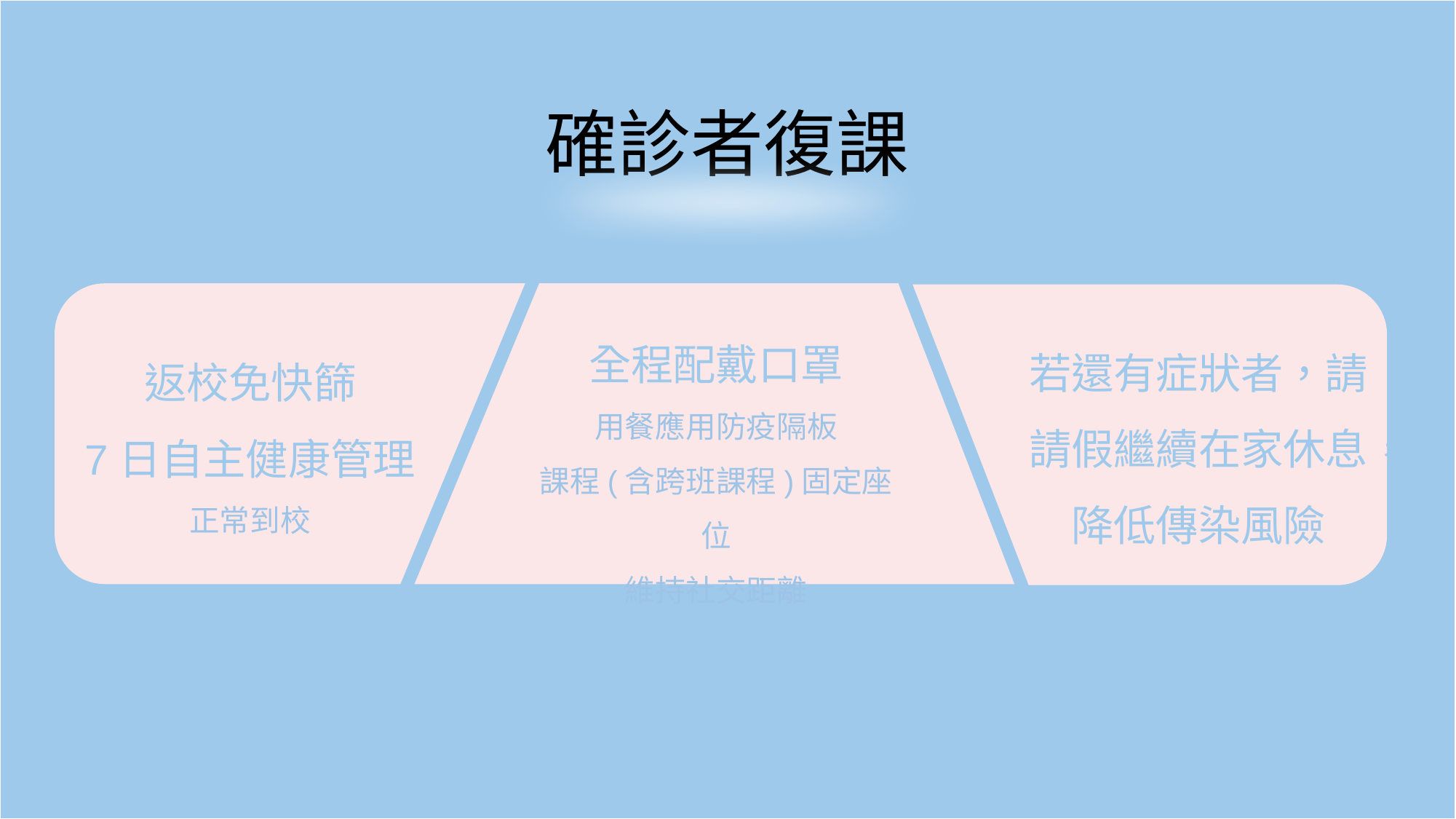

確診者復課

全程配戴口罩
用餐應用防疫隔板
課程(含跨班課程)固定座位
維持社交距離
若還有症狀者，請請假繼續在家休息，降低傳染風險
返校免快篩
7日自主健康管理
正常到校